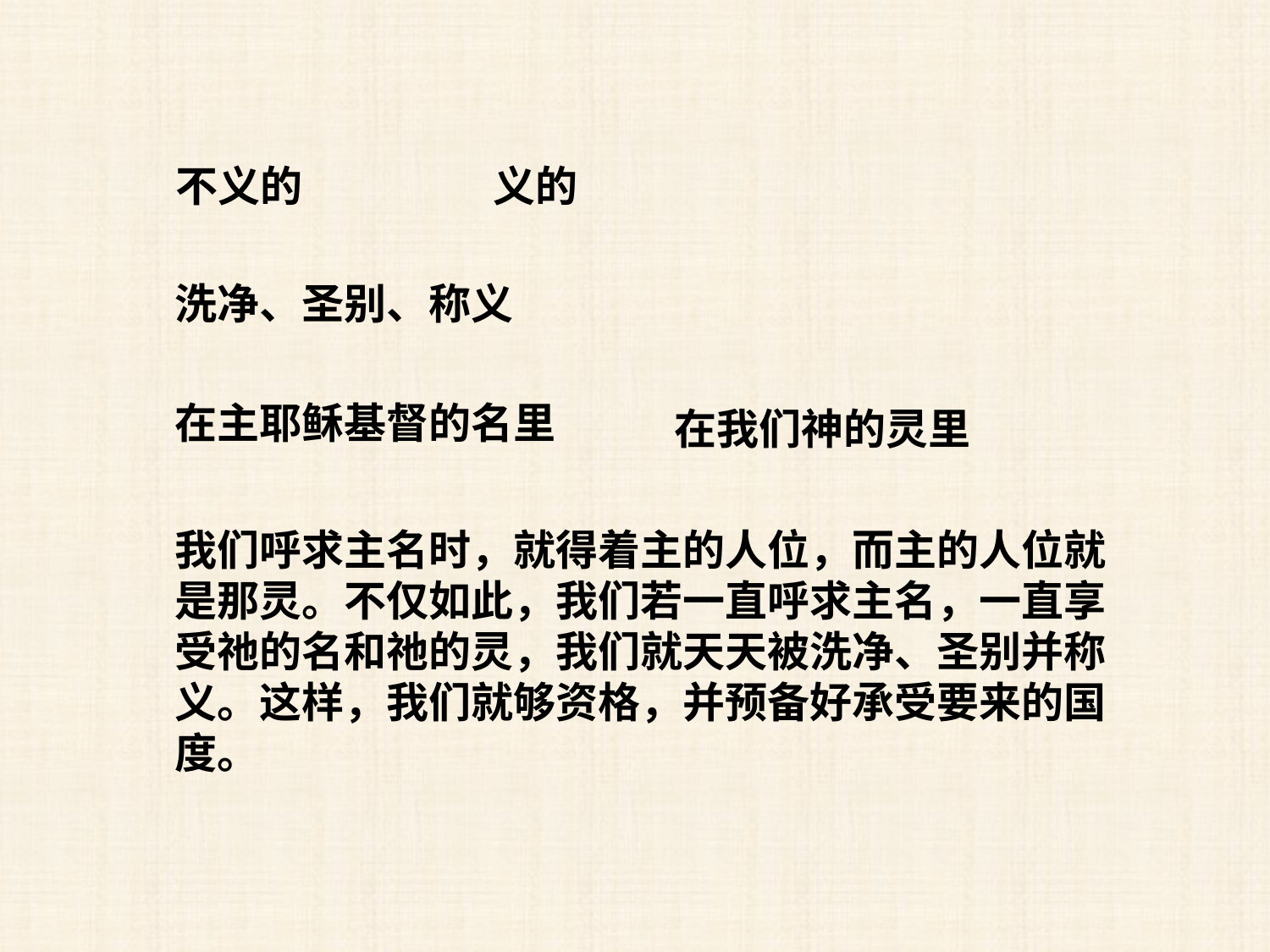

不义的
义的
洗净、圣别、称义
在主耶稣基督的名里
在我们神的灵里
我们呼求主名时，就得着主的人位，而主的人位就是那灵。不仅如此，我们若一直呼求主名，一直享受祂的名和祂的灵，我们就天天被洗净、圣别并称义。这样，我们就够资格，并预备好承受要来的国度。